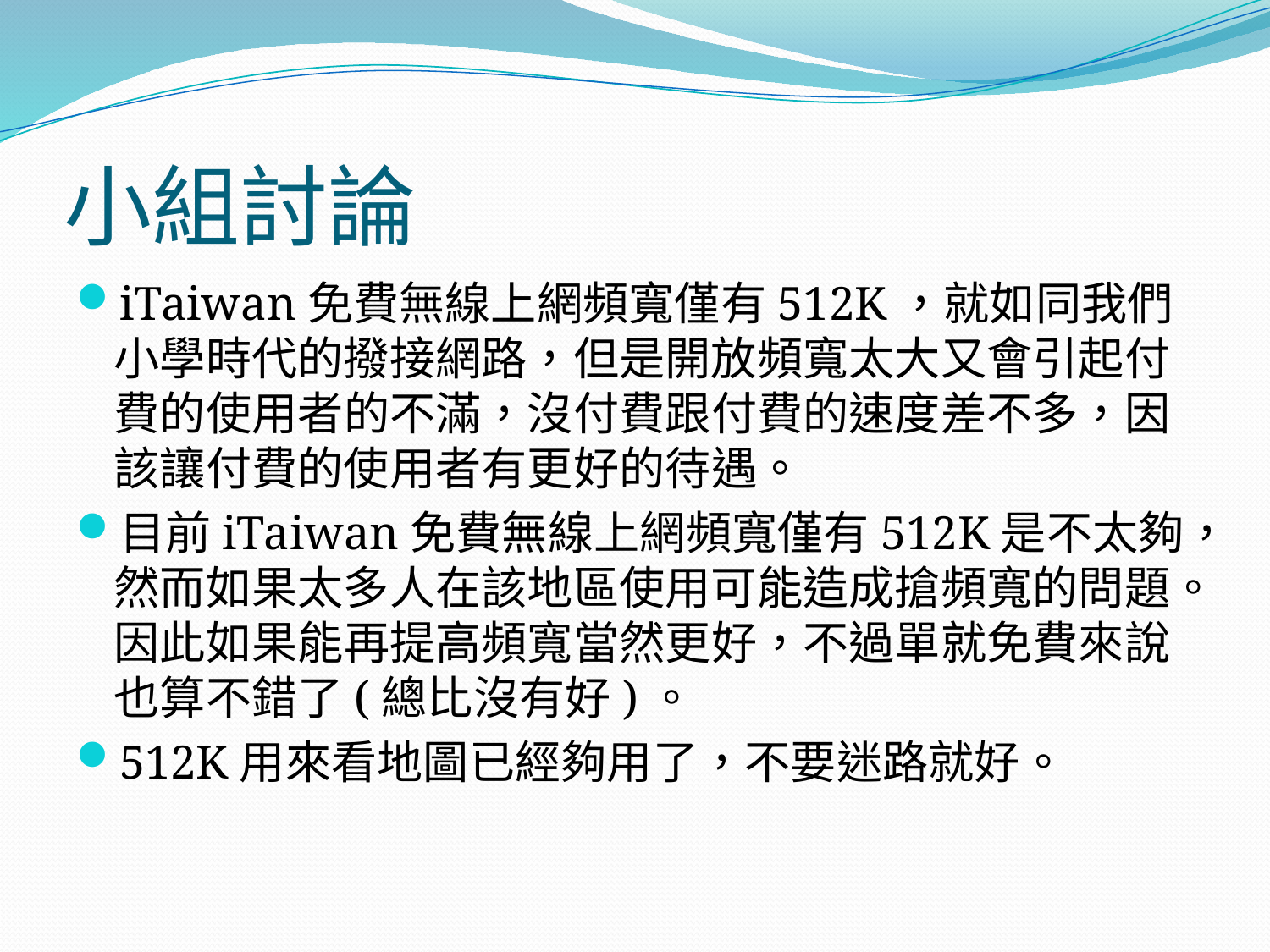

# 小組討論
iTaiwan免費無線上網頻寬僅有512K，就如同我們小學時代的撥接網路，但是開放頻寬太大又會引起付費的使用者的不滿，沒付費跟付費的速度差不多，因該讓付費的使用者有更好的待遇。
目前iTaiwan免費無線上網頻寬僅有512K是不太夠，然而如果太多人在該地區使用可能造成搶頻寬的問題。因此如果能再提高頻寬當然更好，不過單就免費來說也算不錯了(總比沒有好)。
512K用來看地圖已經夠用了，不要迷路就好。